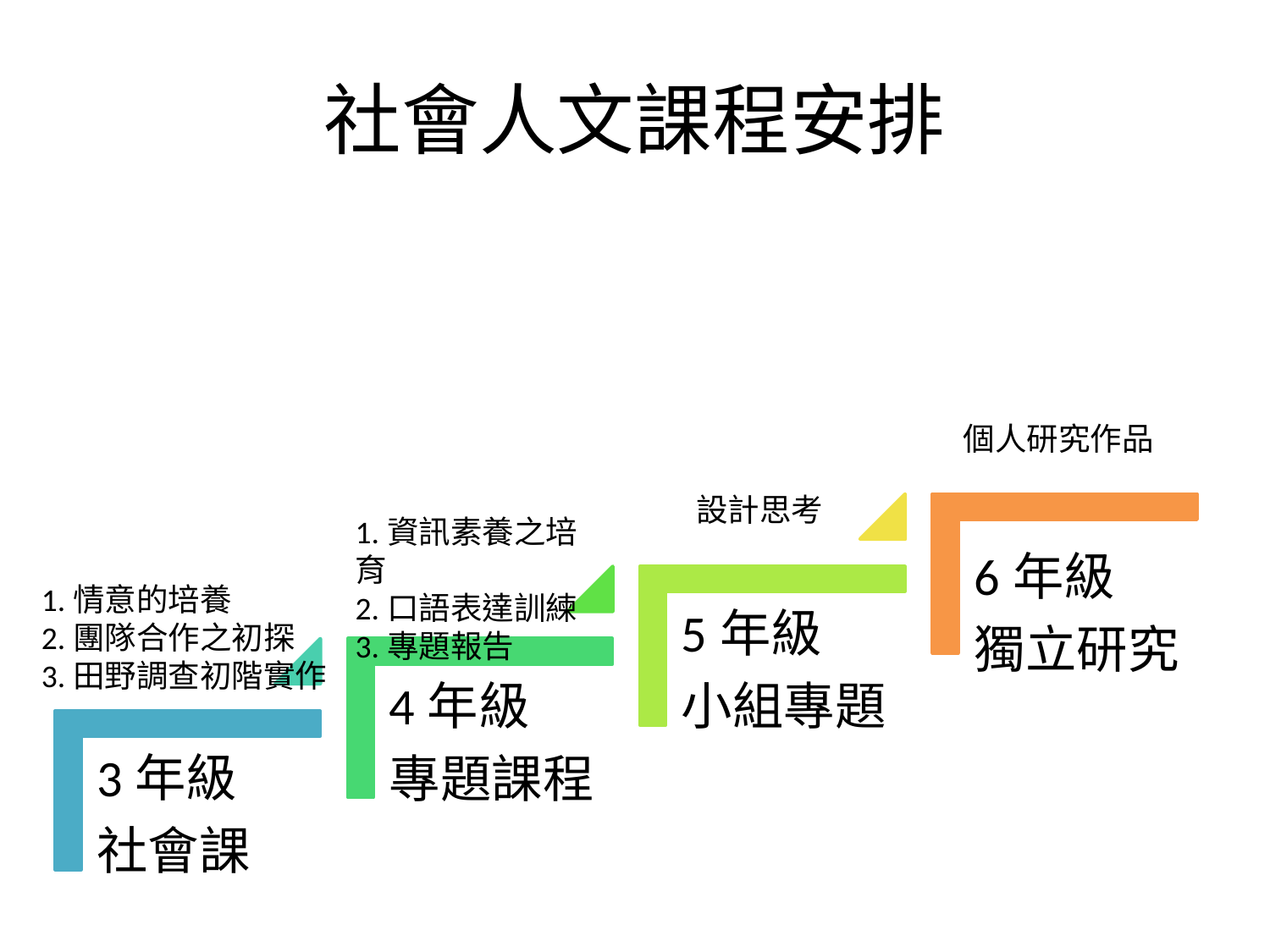

# 社會人文課程安排
3年級
社會課
4年級
專題課程
5年級
小組專題
6年級
獨立研究
個人研究作品
設計思考

1.資訊素養之培育
2.口語表達訓練
3.專題報告

1.情意的培養
2.團隊合作之初探
3.田野調查初階實作